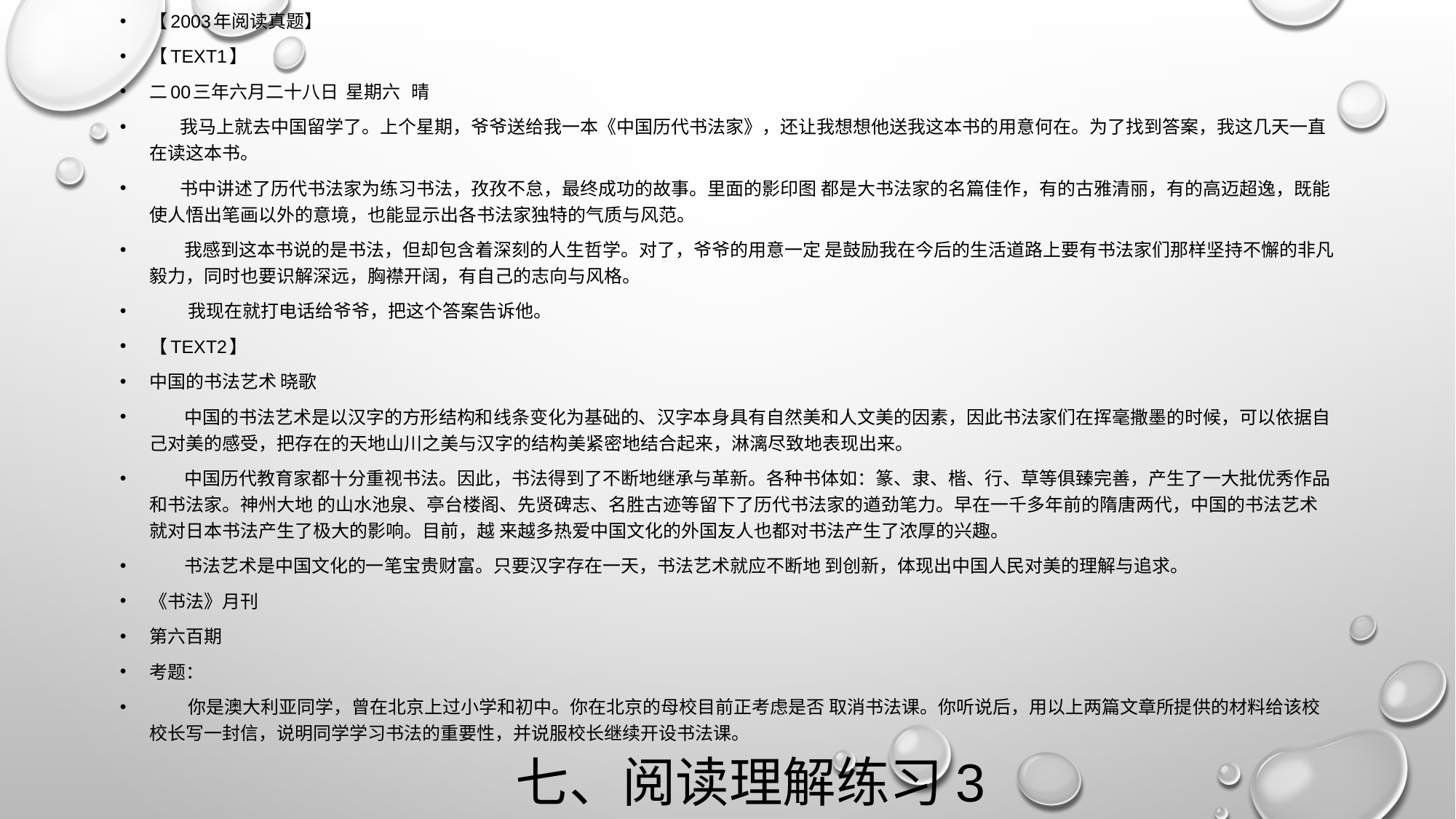

【2003年阅读真题】
【TEXT1】
二00三年六月二十八日	星期六	晴
       我马上就去中国留学了。上个星期，爷爷送给我一本《中国历代书法家》，还让我想想他送我这本书的用意何在。为了找到答案，我这几天一直在读这本书。
       书中讲述了历代书法家为练习书法，孜孜不怠，最终成功的故事。里面的影印图 都是大书法家的名篇佳作，有的古雅清丽，有的高迈超逸，既能使人悟出笔画以外的意境，也能显示出各书法家独特的气质与风范。
        我感到这本书说的是书法，但却包含着深刻的人生哲学。对了，爷爷的用意一定 是鼓励我在今后的生活道路上要有书法家们那样坚持不懈的非凡毅力，同时也要识解深远，胸襟开阔，有自己的志向与风格。
         我现在就打电话给爷爷，把这个答案告诉他。
【TEXT2】
中国的书法艺术	晓歌
        中国的书法艺术是以汉字的方形结构和线条变化为基础的、汉字本身具有自然美和人文美的因素，因此书法家们在挥毫撒墨的时候，可以依据自己对美的感受，把存在的天地山川之美与汉字的结构美紧密地结合起来，淋漓尽致地表现出来。
        中国历代教育家都十分重视书法。因此，书法得到了不断地继承与革新。各种书体如：篆、隶、楷、行、草等俱臻完善，产生了一大批优秀作品和书法家。神州大地 的山水池泉、亭台楼阁、先贤碑志、名胜古迹等留下了历代书法家的遒劲笔力。早在一千多年前的隋唐两代，中国的书法艺术就对日本书法产生了极大的影响。目前，越 来越多热爱中国文化的外国友人也都对书法产生了浓厚的兴趣。
        书法艺术是中国文化的一笔宝贵财富。只要汉字存在一天，书法艺术就应不断地 到创新，体现出中国人民对美的理解与追求。
《书法》月刊
第六百期
考题：
         你是澳大利亚同学，曾在北京上过小学和初中。你在北京的母校目前正考虑是否 取消书法课。你听说后，用以上两篇文章所提供的材料给该校校长写一封信，说明同学学习书法的重要性，并说服校长继续开设书法课。

# 七、阅读理解练习3